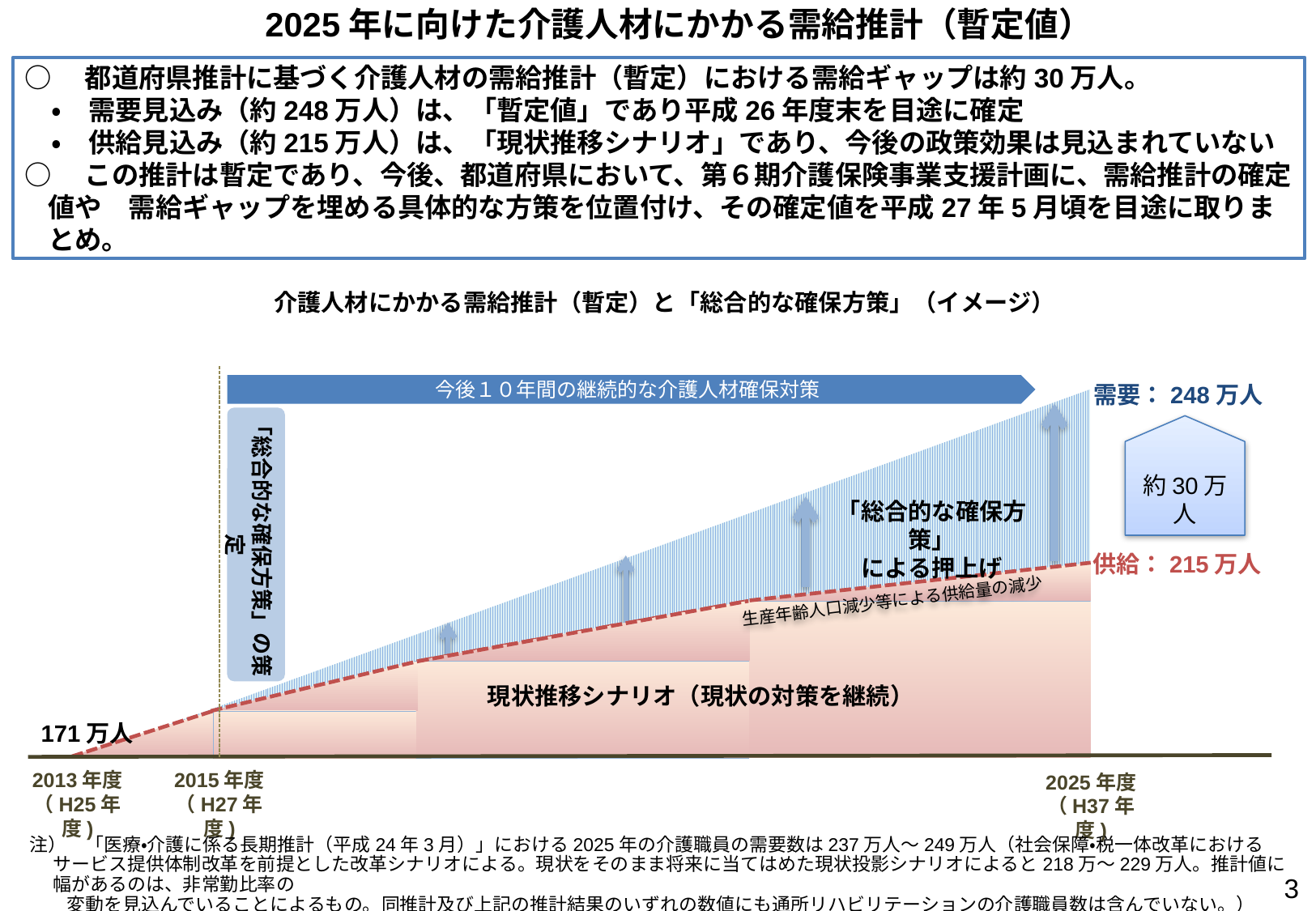

2025年に向けた介護人材にかかる需給推計（暫定値）
○　都道府県推計に基づく介護人材の需給推計（暫定）における需給ギャップは約30万人。
　・　需要見込み（約248万人）は、「暫定値」であり平成26年度末を目途に確定
　・　供給見込み（約215万人）は、「現状推移シナリオ」であり、今後の政策効果は見込まれていない
○　この推計は暫定であり、今後、都道府県において、第６期介護保険事業支援計画に、需給推計の確定値や　需給ギャップを埋める具体的な方策を位置付け、その確定値を平成27年5月頃を目途に取りまとめ。
　介護人材にかかる需給推計（暫定）と「総合的な確保方策」（イメージ）
需要：248万人
今後１０年間の継続的な介護人材確保対策

「総合的な確保方策」の策定

約30万人
「総合的な確保方策」
による押上げ
供給：215万人

生産年齢人口減少等による供給量の減少
現状推移シナリオ（現状の対策を継続）
171万人
2015年度
（H27年度)
2013年度
（H25年度)
2025年度
（H37年度)
注）　「医療・介護に係る長期推計（平成24年3月）」における2025年の介護職員の需要数は237万人～249万人（社会保障・税一体改革におけるサービス提供体制改革を前提とした改革シナリオによる。現状をそのまま将来に当てはめた現状投影シナリオによると218万～229万人。推計値に幅があるのは、非常勤比率の
　　変動を見込んでいることによるもの。同推計及び上記の推計結果のいずれの数値にも通所リハビリテーションの介護職員数は含んでいない。）
3